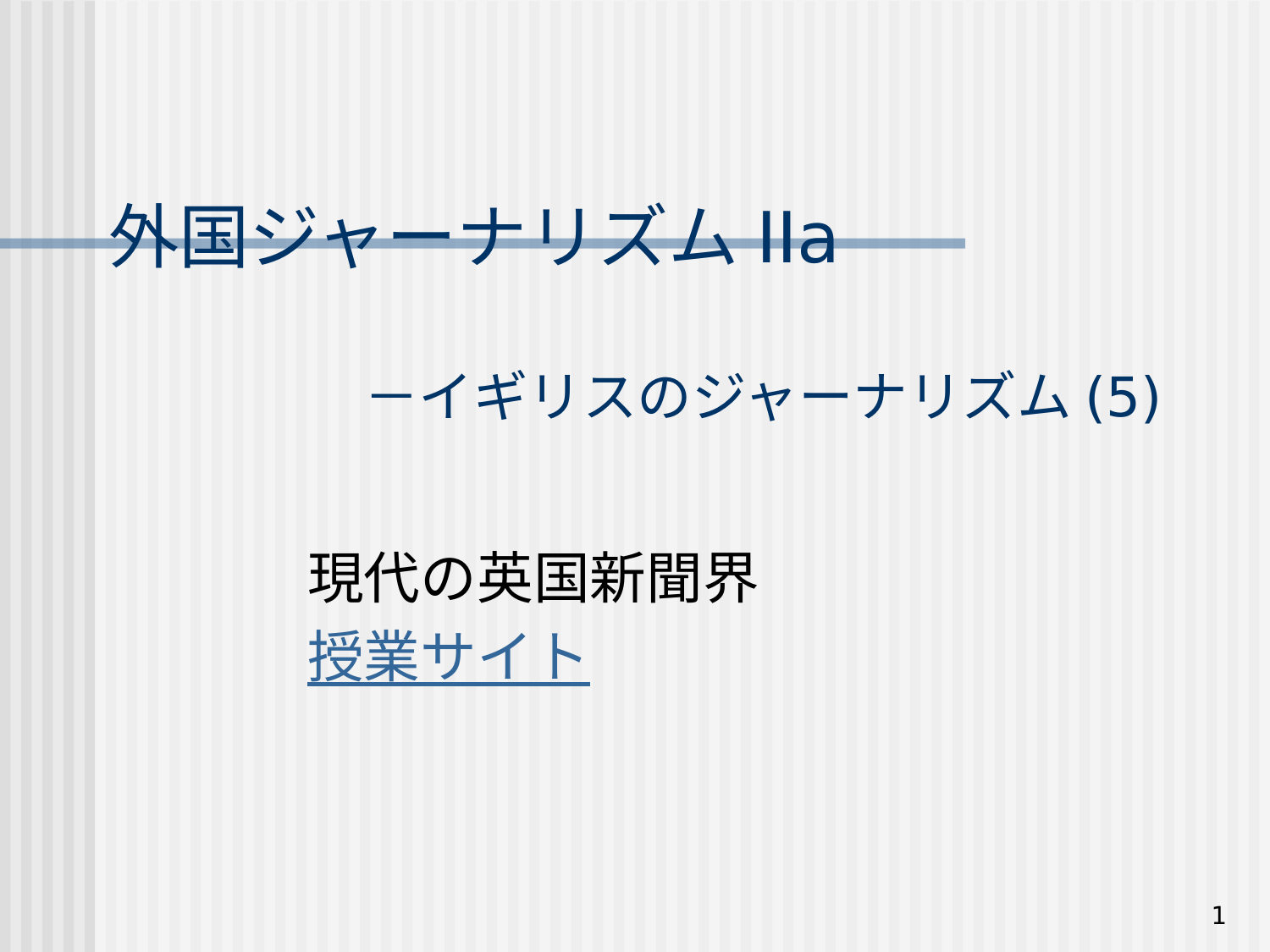

外国ジャーナリズムIIa 　　　　　
－イギリスのジャーナリズム(5)
現代の英国新聞界
授業サイト

1